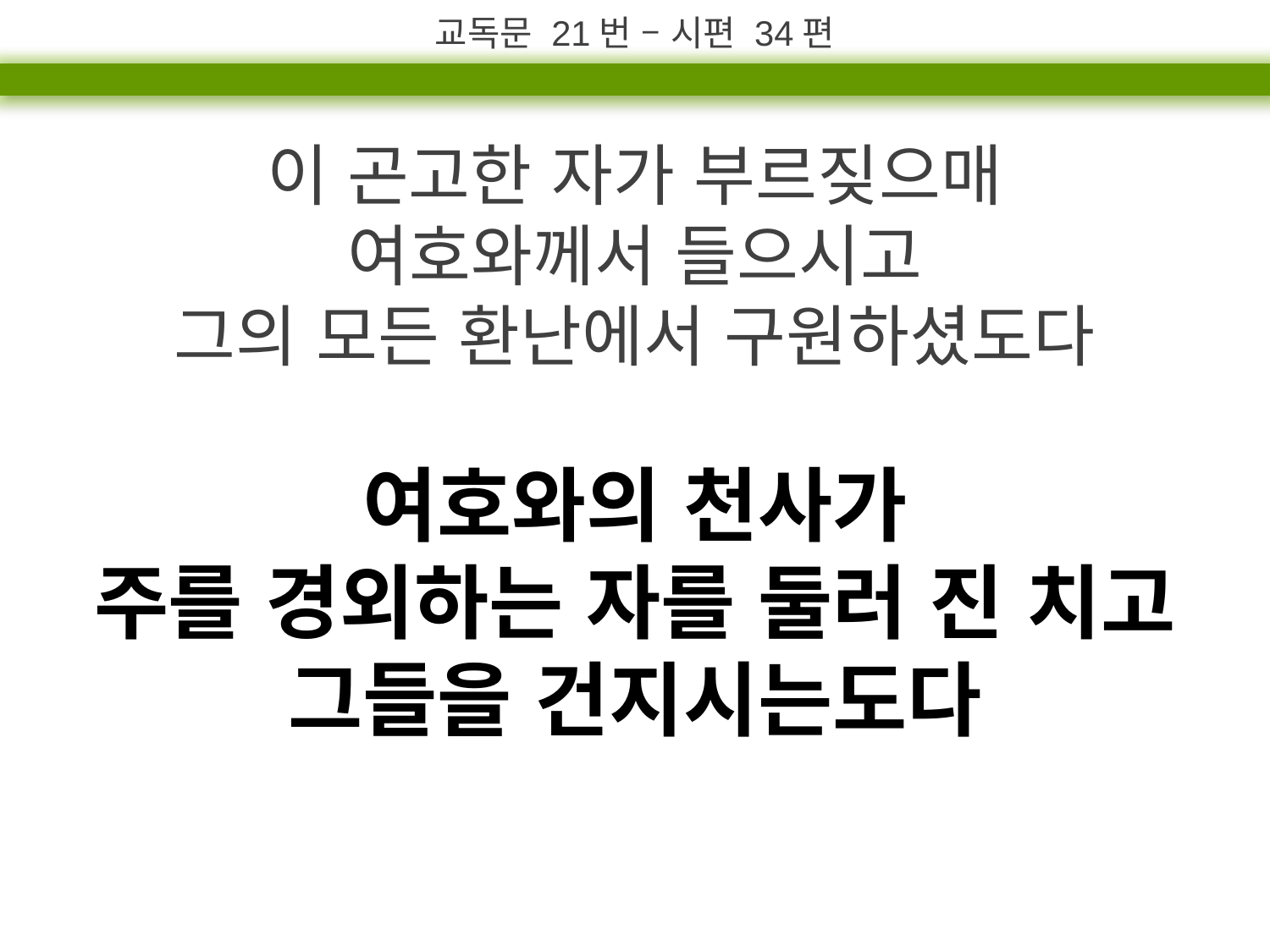

교독문 21번 – 시편 34편

이 곤고한 자가 부르짖으매
여호와께서 들으시고
그의 모든 환난에서 구원하셨도다
여호와의 천사가
주를 경외하는 자를 둘러 진 치고
그들을 건지시는도다